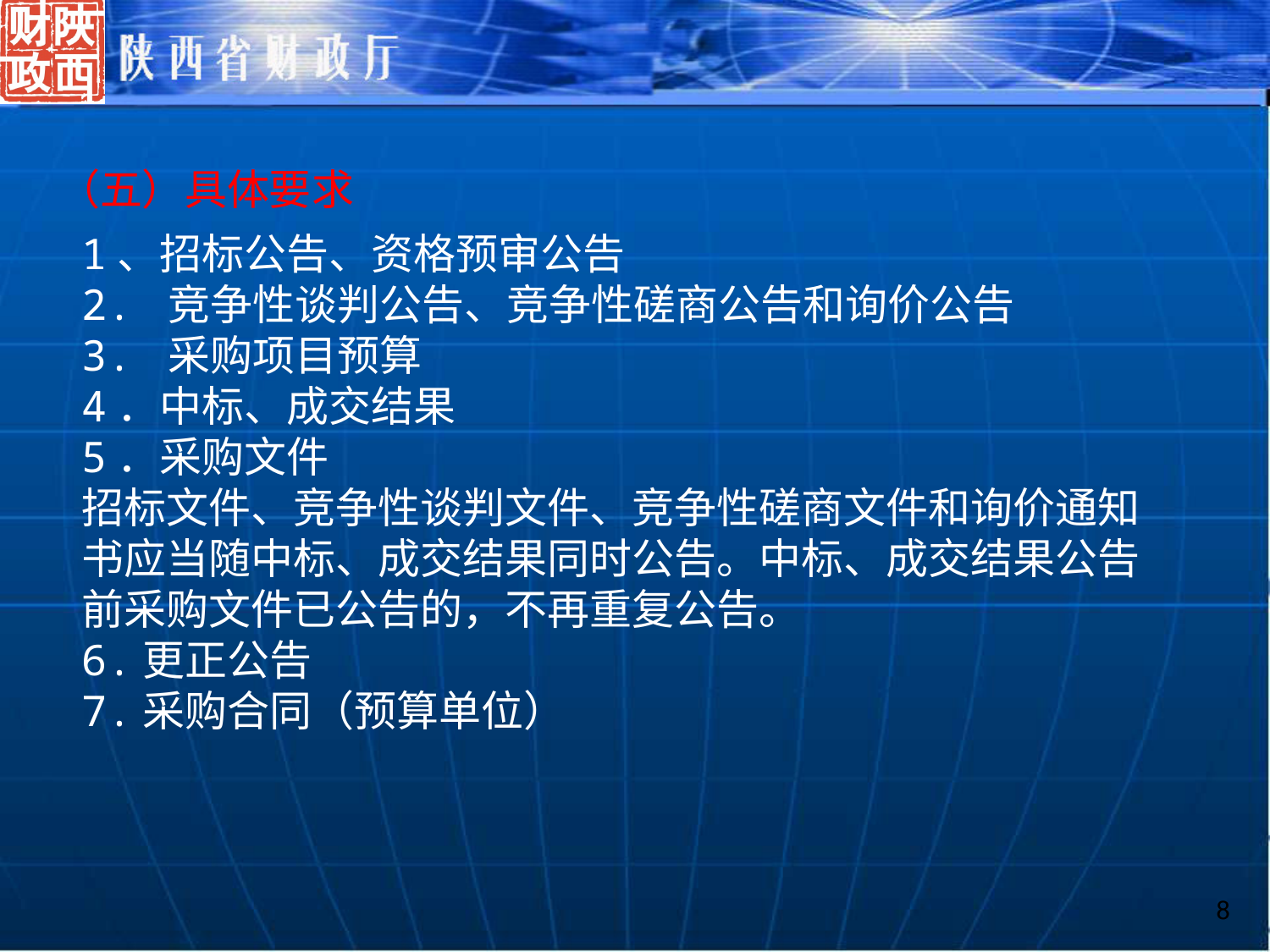

（五）具体要求
1、招标公告、资格预审公告
2. 竞争性谈判公告、竞争性磋商公告和询价公告
3. 采购项目预算
4．中标、成交结果
5．采购文件
招标文件、竞争性谈判文件、竞争性磋商文件和询价通知书应当随中标、成交结果同时公告。中标、成交结果公告前采购文件已公告的，不再重复公告。
6.更正公告
7.采购合同（预算单位）
8